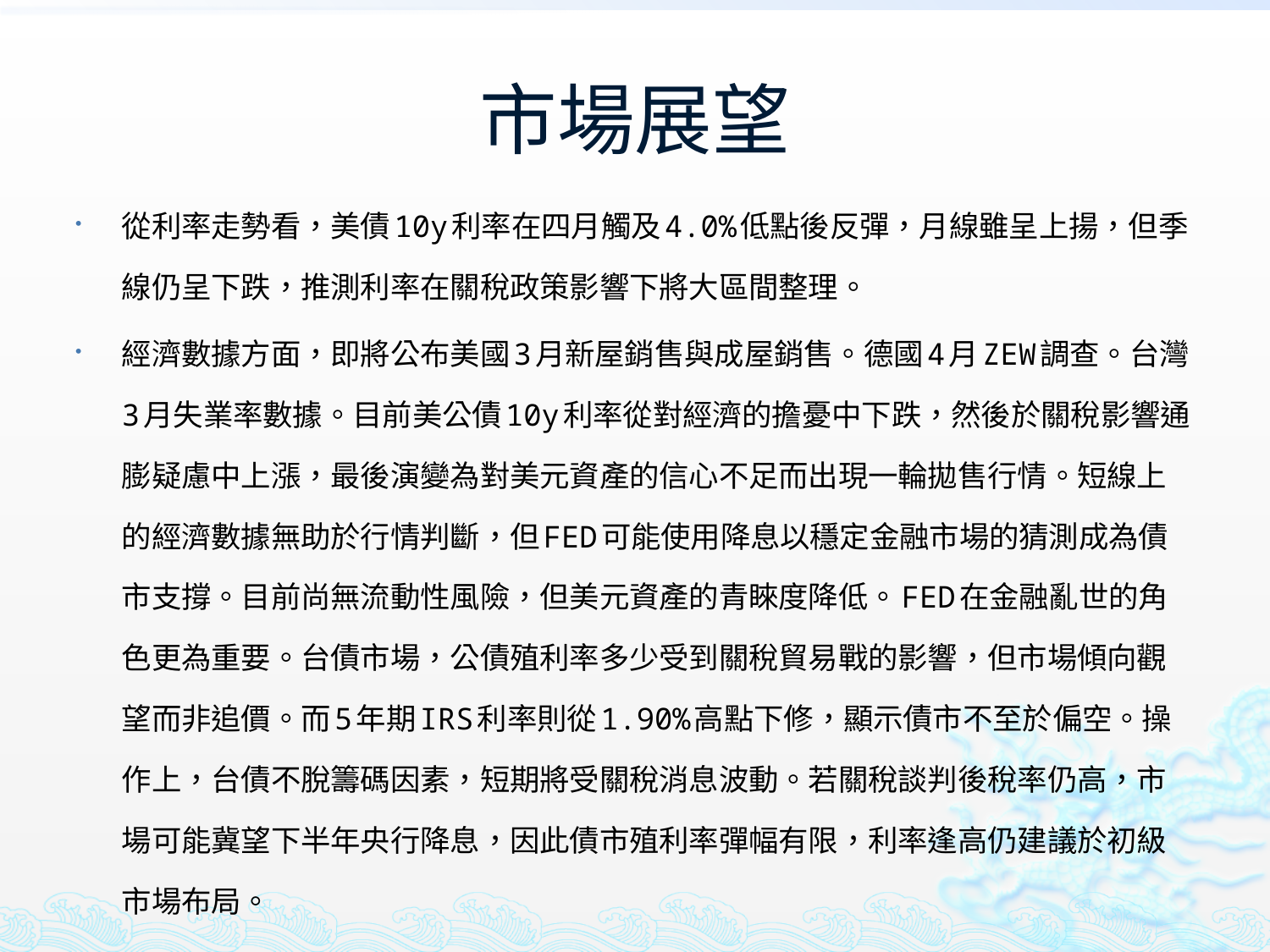

# 市場展望
從利率走勢看，美債10y利率在四月觸及4.0%低點後反彈，月線雖呈上揚，但季線仍呈下跌，推測利率在關稅政策影響下將大區間整理。
經濟數據方面，即將公布美國3月新屋銷售與成屋銷售。德國4月ZEW調查。台灣3月失業率數據。目前美公債10y利率從對經濟的擔憂中下跌，然後於關稅影響通膨疑慮中上漲，最後演變為對美元資產的信心不足而出現一輪拋售行情。短線上的經濟數據無助於行情判斷，但FED可能使用降息以穩定金融市場的猜測成為債市支撐。目前尚無流動性風險，但美元資產的青睞度降低。FED在金融亂世的角色更為重要。台債市場，公債殖利率多少受到關稅貿易戰的影響，但市場傾向觀望而非追價。而5年期IRS利率則從1.90%高點下修，顯示債市不至於偏空。操作上，台債不脫籌碼因素，短期將受關稅消息波動。若關稅談判後稅率仍高，市場可能冀望下半年央行降息，因此債市殖利率彈幅有限，利率逢高仍建議於初級市場布局。